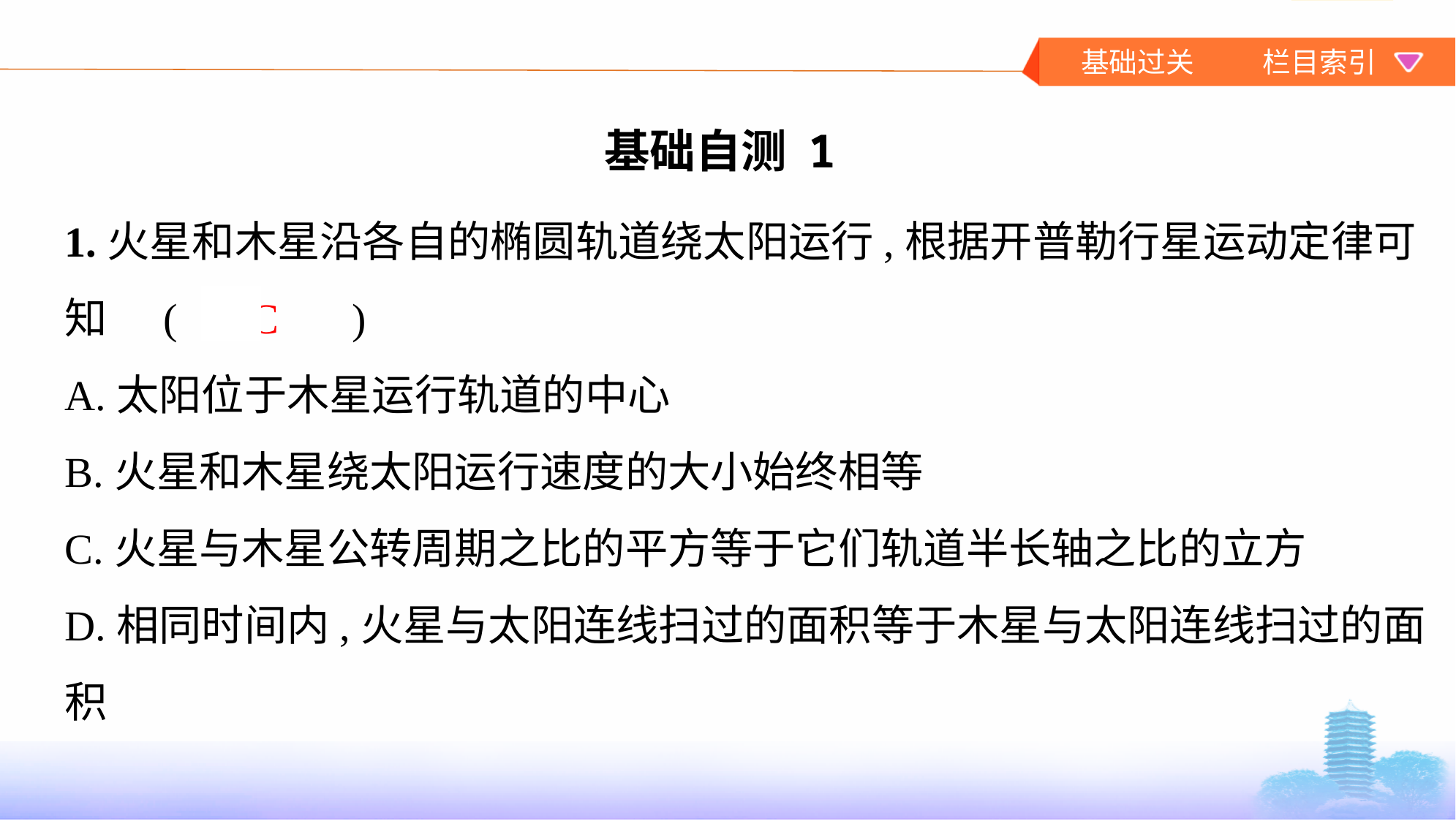

基础自测 1
1.火星和木星沿各自的椭圆轨道绕太阳运行,根据开普勒行星运动定律可知 (　 C 　)
A.太阳位于木星运行轨道的中心
B.火星和木星绕太阳运行速度的大小始终相等
C.火星与木星公转周期之比的平方等于它们轨道半长轴之比的立方
D.相同时间内,火星与太阳连线扫过的面积等于木星与太阳连线扫过的面积